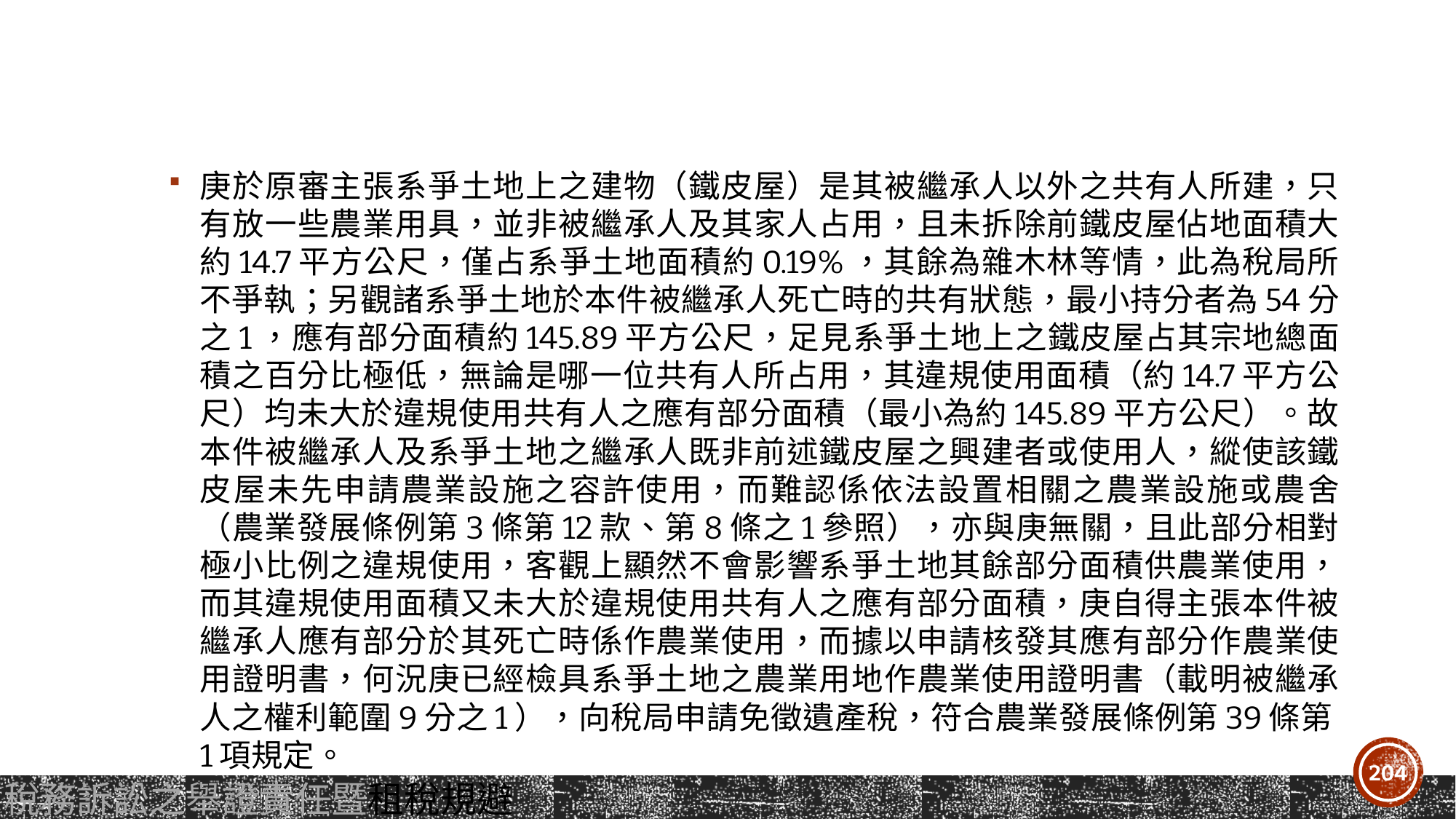

#

庚於原審主張系爭土地上之建物（鐵皮屋）是其被繼承人以外之共有人所建，只有放一些農業用具，並非被繼承人及其家人占用，且未拆除前鐵皮屋佔地面積大約14.7平方公尺，僅占系爭土地面積約0.19%，其餘為雜木林等情，此為稅局所不爭執；另觀諸系爭土地於本件被繼承人死亡時的共有狀態，最小持分者為54分之1，應有部分面積約145.89平方公尺，足見系爭土地上之鐵皮屋占其宗地總面積之百分比極低，無論是哪一位共有人所占用，其違規使用面積（約14.7平方公尺）均未大於違規使用共有人之應有部分面積（最小為約145.89平方公尺）。故本件被繼承人及系爭土地之繼承人既非前述鐵皮屋之興建者或使用人，縱使該鐵皮屋未先申請農業設施之容許使用，而難認係依法設置相關之農業設施或農舍（農業發展條例第3條第12款、第8條之1參照），亦與庚無關，且此部分相對極小比例之違規使用，客觀上顯然不會影響系爭土地其餘部分面積供農業使用，而其違規使用面積又未大於違規使用共有人之應有部分面積，庚自得主張本件被繼承人應有部分於其死亡時係作農業使用，而據以申請核發其應有部分作農業使用證明書，何況庚已經檢具系爭土地之農業用地作農業使用證明書（載明被繼承人之權利範圍9分之1），向稅局申請免徵遺產稅，符合農業發展條例第39條第1項規定。
204